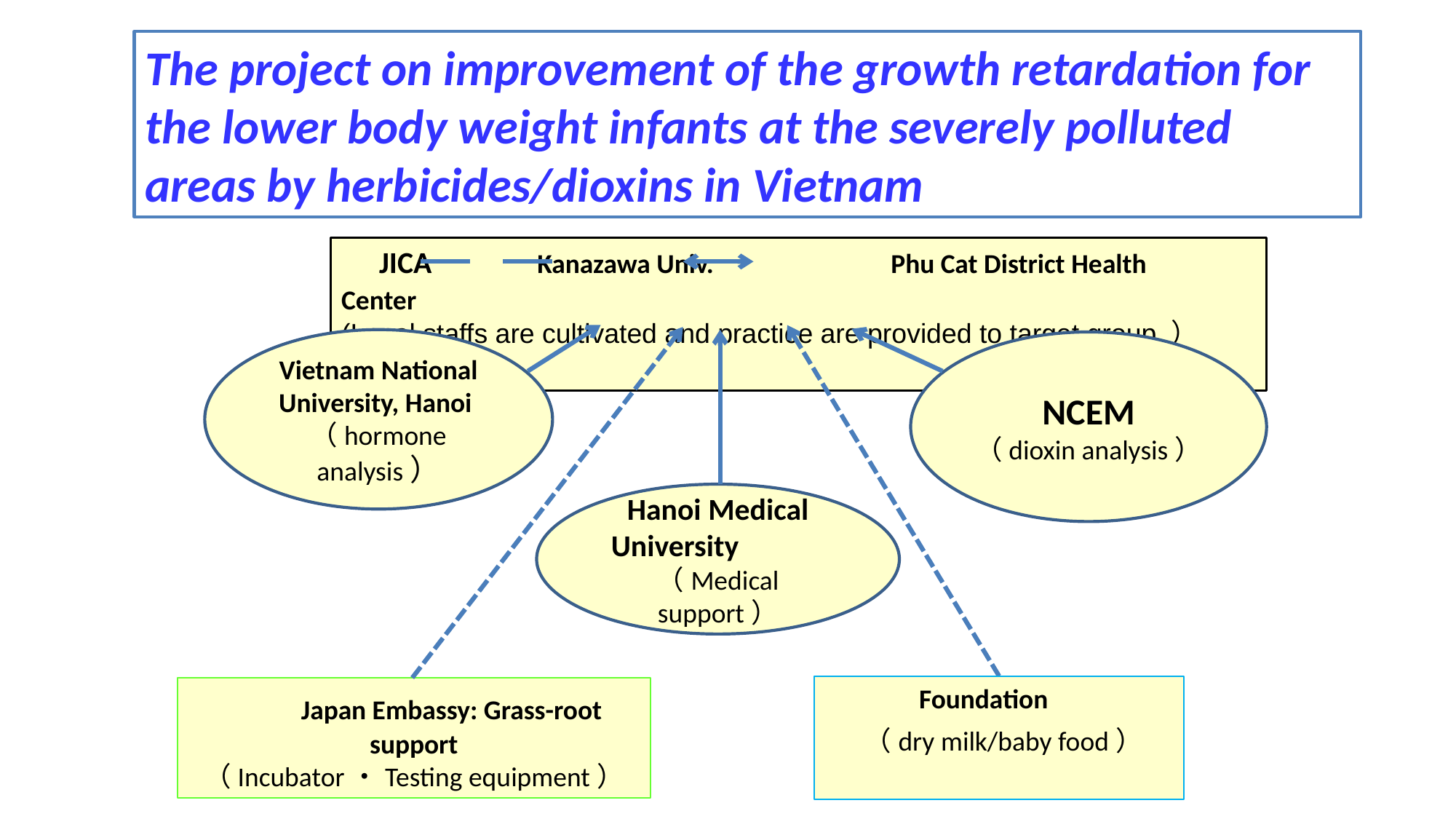

The project on improvement of the growth retardation for the lower body weight infants at the severely polluted areas by herbicides/dioxins in Vietnam
　JICA　　　Kanazawa Univ.　　　　　　Phu Cat District Health Center
(Local staffs are cultivated and practice are provided to target group.）
Vietnam National University, Hanoi
（hormone analysis）
NCEM
（dioxin analysis）
Hanoi Medical University　　　（Medical support）
Foundation
　（dry milk/baby food）
　　Japan Embassy: Grass-root support
（Incubator・Testing equipment）